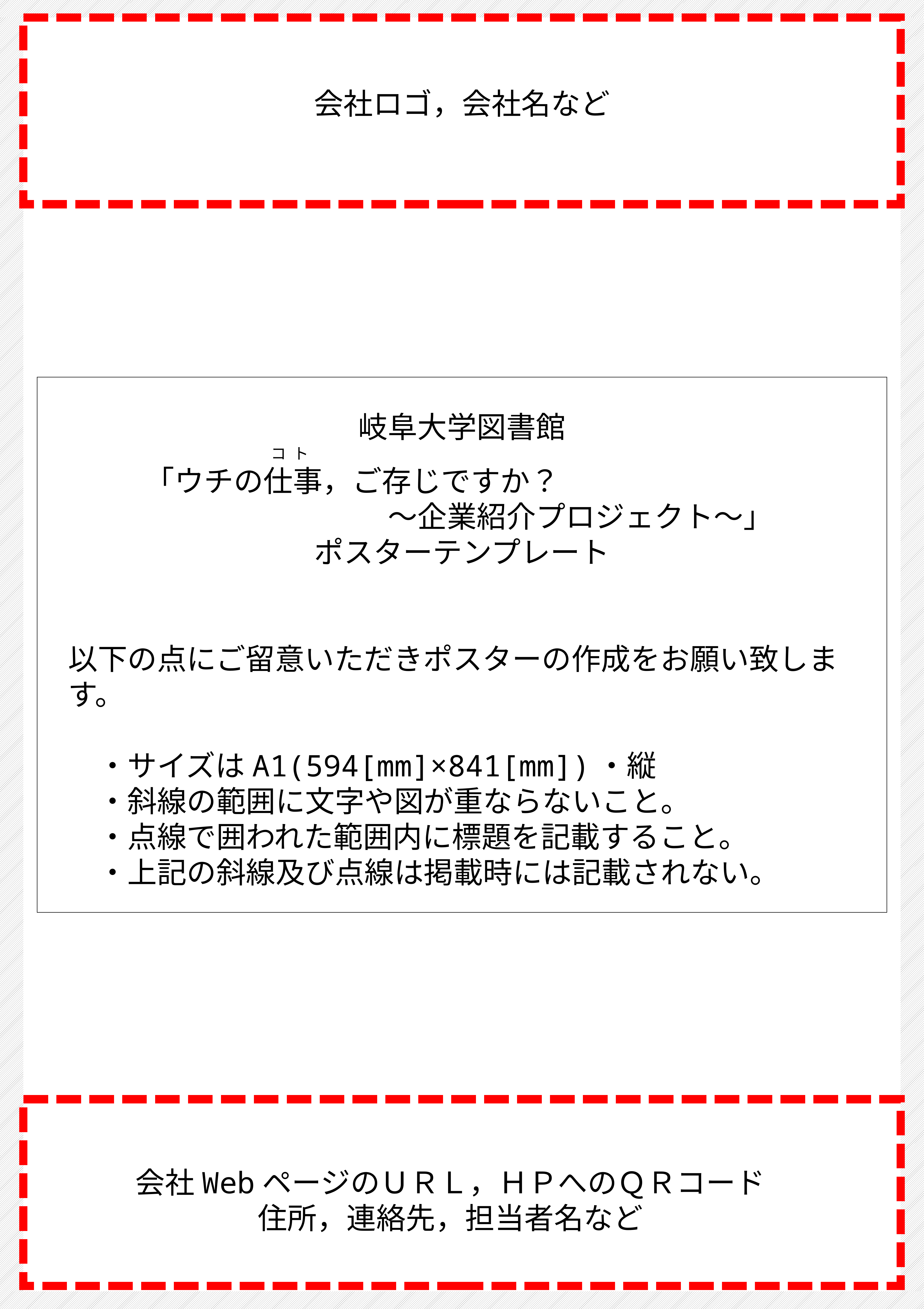

会社ロゴ，会社名など
岐阜大学図書館
　　　　　　　　　　　　　 コ  ト
　　　　　「ウチの仕事，ご存じですか？
　　　　　　　　～企業紹介プロジェクト～」
ポスターテンプレート

以下の点にご留意いただきポスターの作成をお願い致します。

　・サイズはA1(594[mm]×841[mm])・縦
　・斜線の範囲に文字や図が重ならないこと。
　・点線で囲われた範囲内に標題を記載すること。
　・上記の斜線及び点線は掲載時には記載されない。

会社WebページのＵＲＬ，ＨＰへのＱＲコード
住所，連絡先，担当者名など